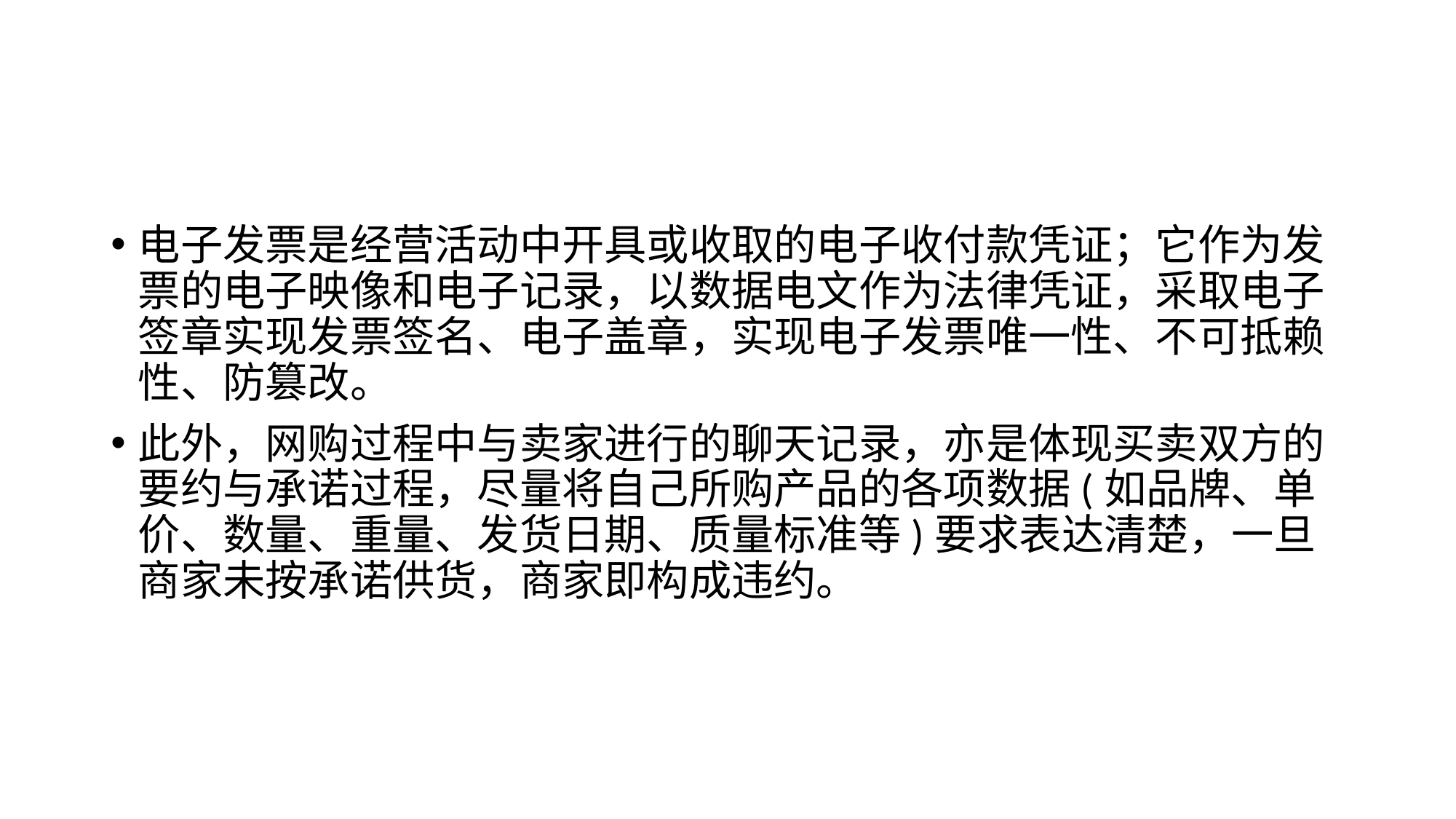

#
电子发票是经营活动中开具或收取的电子收付款凭证；它作为发票的电子映像和电子记录，以数据电文作为法律凭证，采取电子签章实现发票签名、电子盖章，实现电子发票唯一性、不可抵赖性、防篡改。
此外，网购过程中与卖家进行的聊天记录，亦是体现买卖双方的要约与承诺过程，尽量将自己所购产品的各项数据(如品牌、单价、数量、重量、发货日期、质量标准等)要求表达清楚，一旦商家未按承诺供货，商家即构成违约。